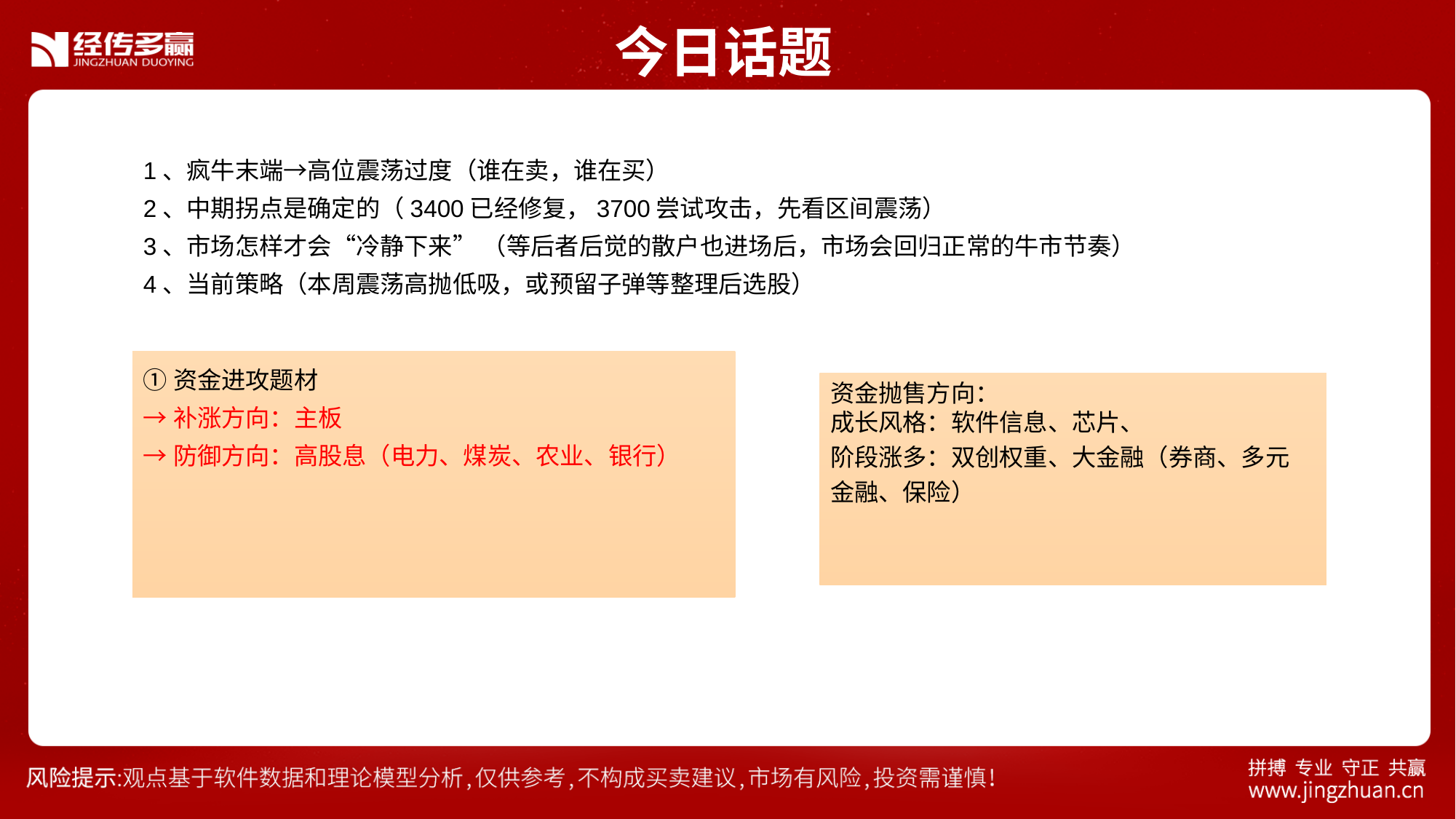

今日话题

1、疯牛末端→高位震荡过度（谁在卖，谁在买）
2、中期拐点是确定的（3400已经修复，3700尝试攻击，先看区间震荡）
3、市场怎样才会“冷静下来” （等后者后觉的散户也进场后，市场会回归正常的牛市节奏）
4、当前策略（本周震荡高抛低吸，或预留子弹等整理后选股）
①资金进攻题材
→补涨方向：主板
→防御方向：高股息（电力、煤炭、农业、银行）

资金抛售方向：
成长风格：软件信息、芯片、
阶段涨多：双创权重、大金融（券商、多元 金融、保险）